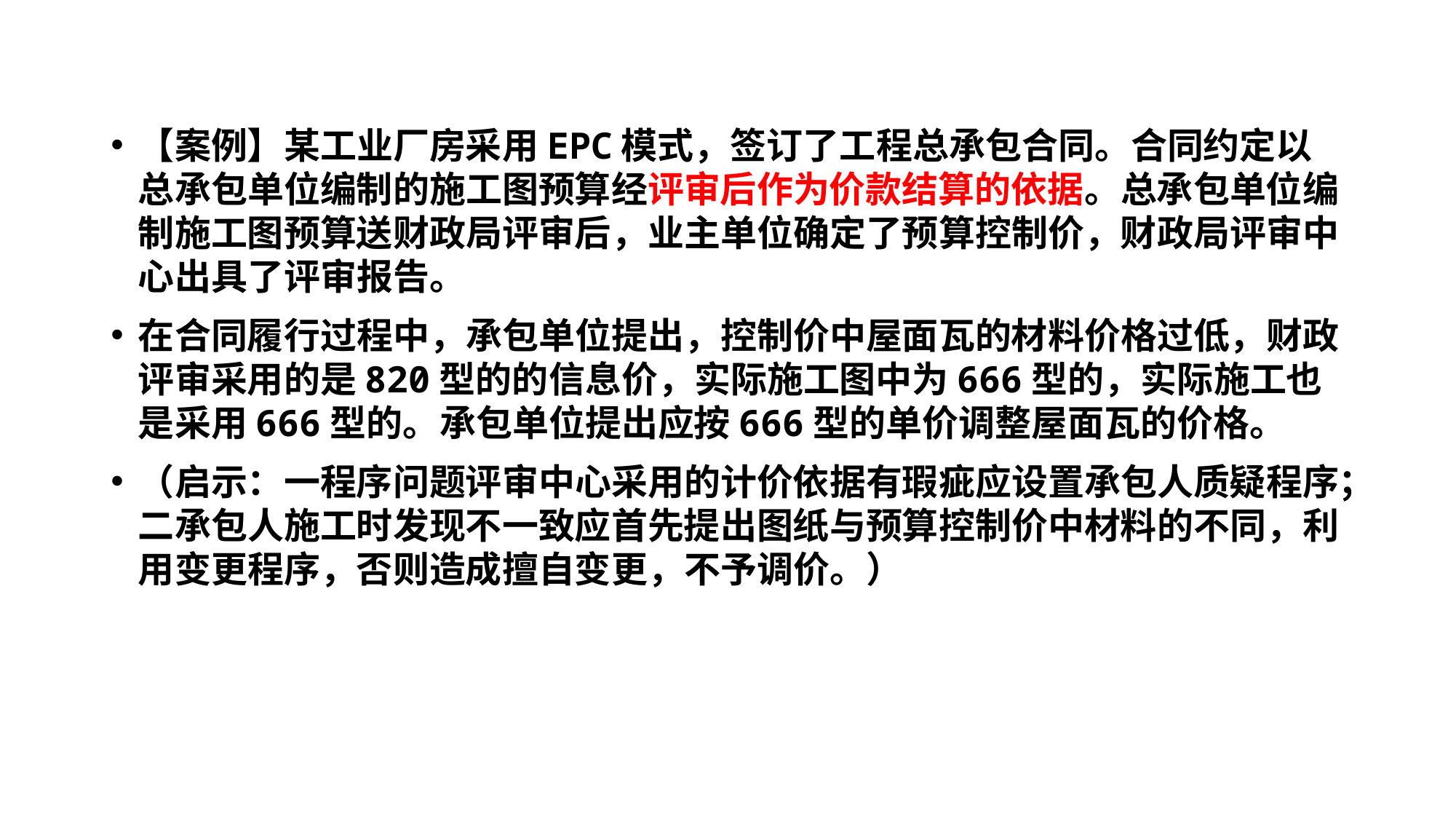

【案例】某工业厂房采用EPC模式，签订了工程总承包合同。合同约定以总承包单位编制的施工图预算经评审后作为价款结算的依据。总承包单位编制施工图预算送财政局评审后，业主单位确定了预算控制价，财政局评审中心出具了评审报告。
在合同履行过程中，承包单位提出，控制价中屋面瓦的材料价格过低，财政评审采用的是820型的的信息价，实际施工图中为666型的，实际施工也是采用666型的。承包单位提出应按666型的单价调整屋面瓦的价格。
（启示：一程序问题评审中心采用的计价依据有瑕疵应设置承包人质疑程序；二承包人施工时发现不一致应首先提出图纸与预算控制价中材料的不同，利用变更程序，否则造成擅自变更，不予调价。）